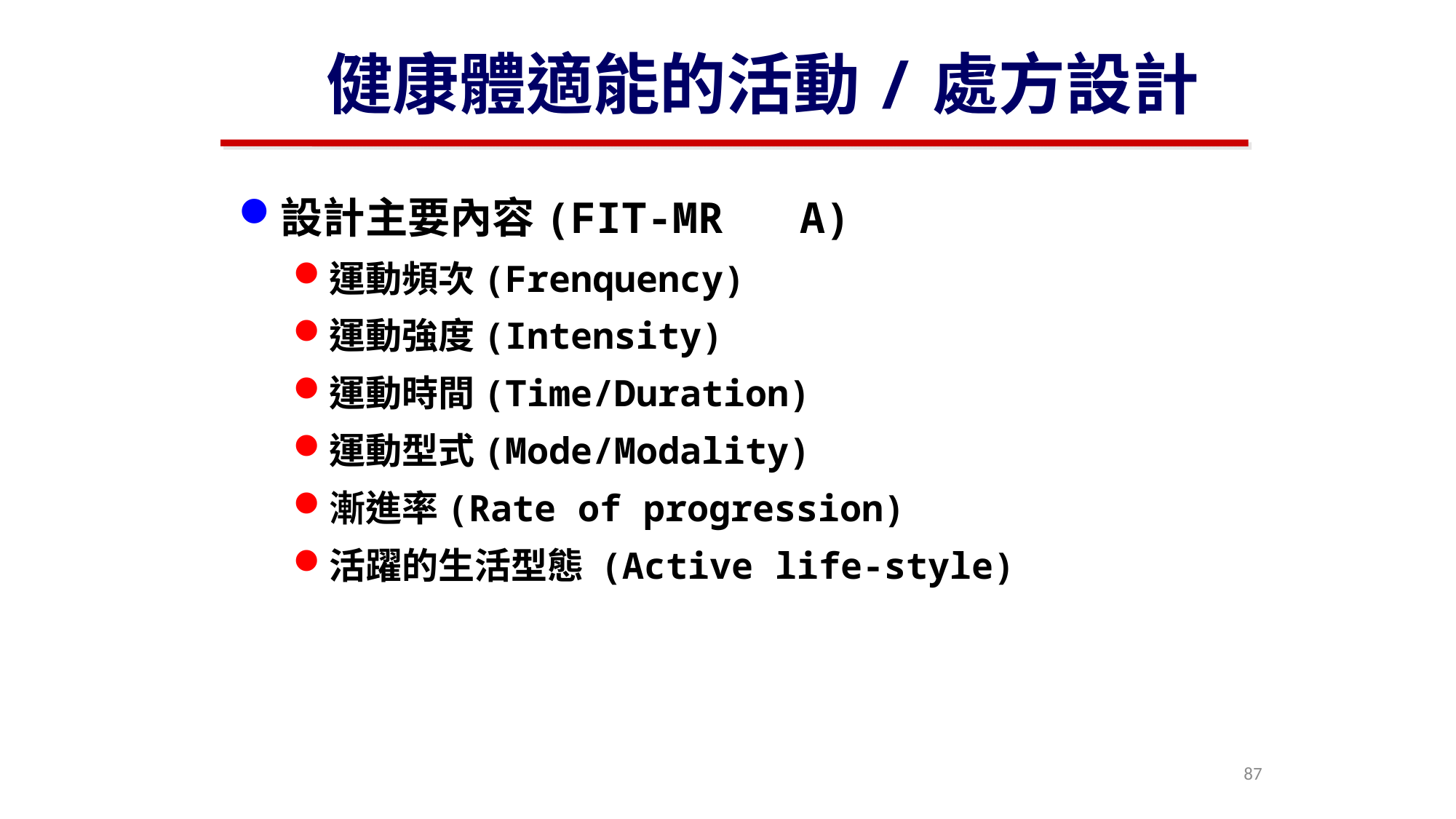

# 健康體適能的活動/處方設計

設計主要內容(FIT-MR   A)
運動頻次(Frenquency)
運動強度(Intensity)
運動時間(Time/Duration)
運動型式(Mode/Modality)
漸進率(Rate of progression)
活躍的生活型態 (Active life-style)
87